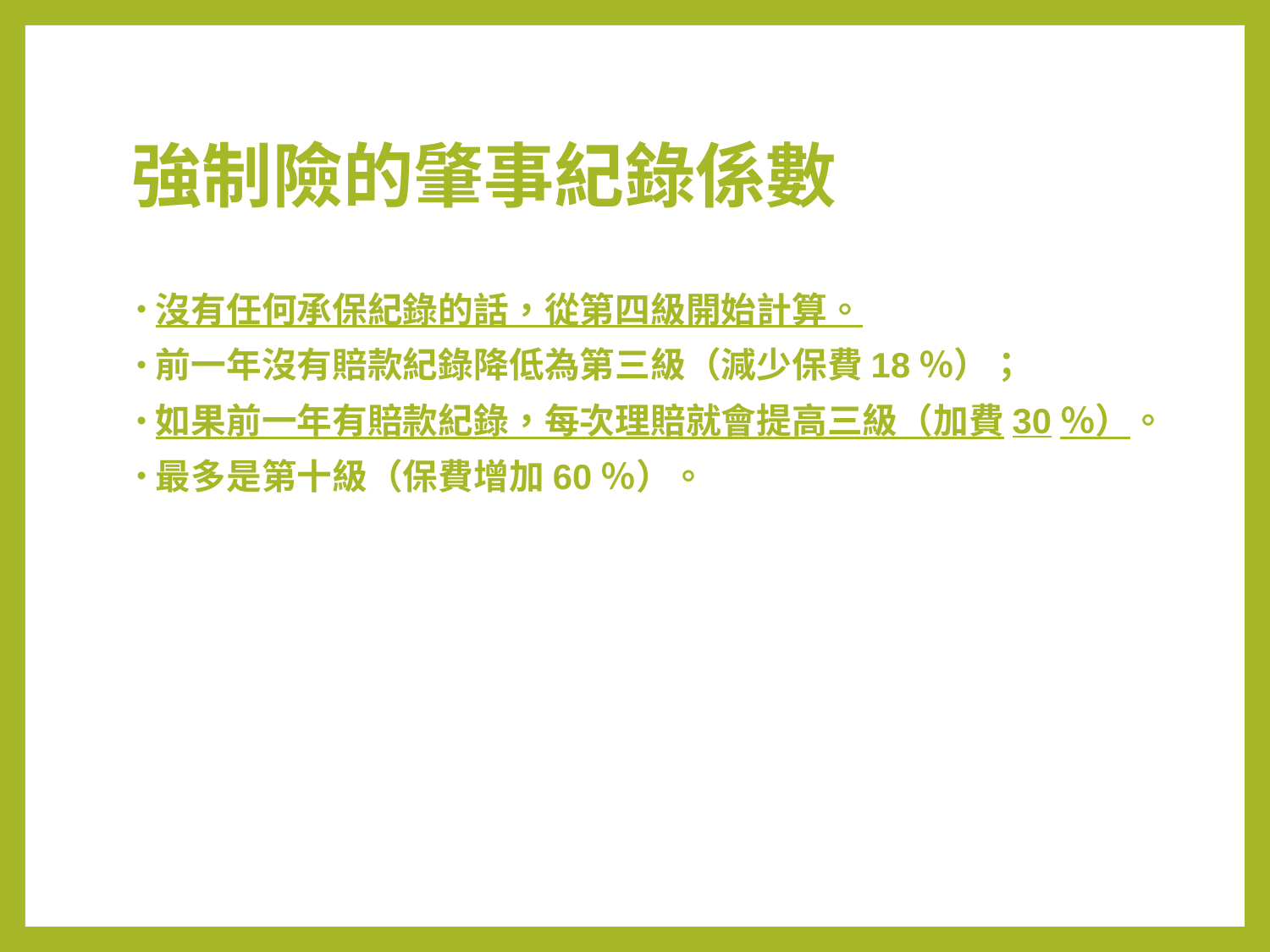

# 強制險的肇事紀錄係數
沒有任何承保紀錄的話，從第四級開始計算。
前一年沒有賠款紀錄降低為第三級（減少保費18％）；
如果前一年有賠款紀錄，每次理賠就會提高三級（加費30％）。
最多是第十級（保費增加60％）。